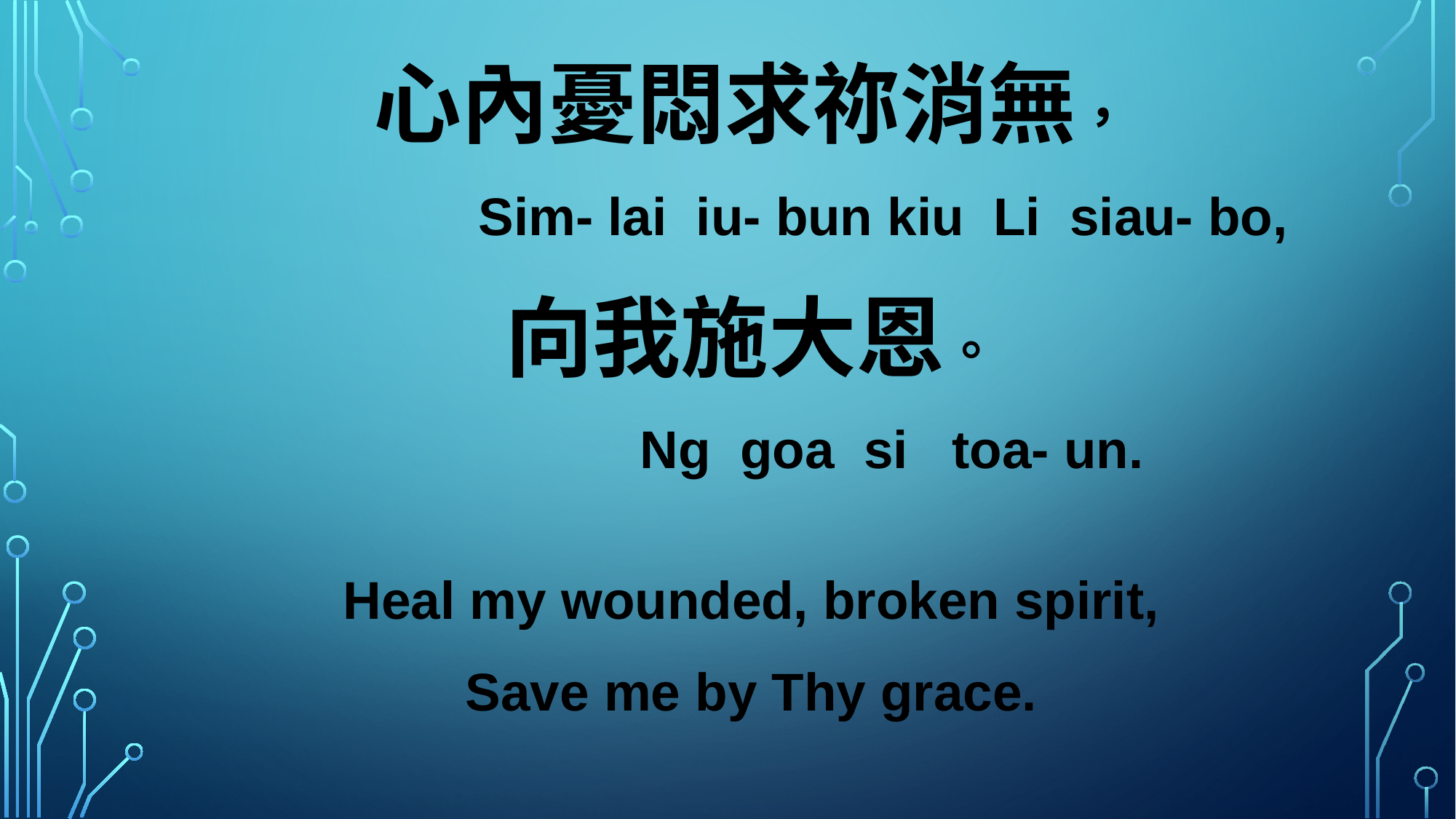

心內憂悶求祢消無，
                           Sim- lai  iu- bun kiu  Li  siau- bo,
向我施大恩。
                                      Ng  goa  si   toa- un.

Heal my wounded, broken spirit,
Save me by Thy grace.